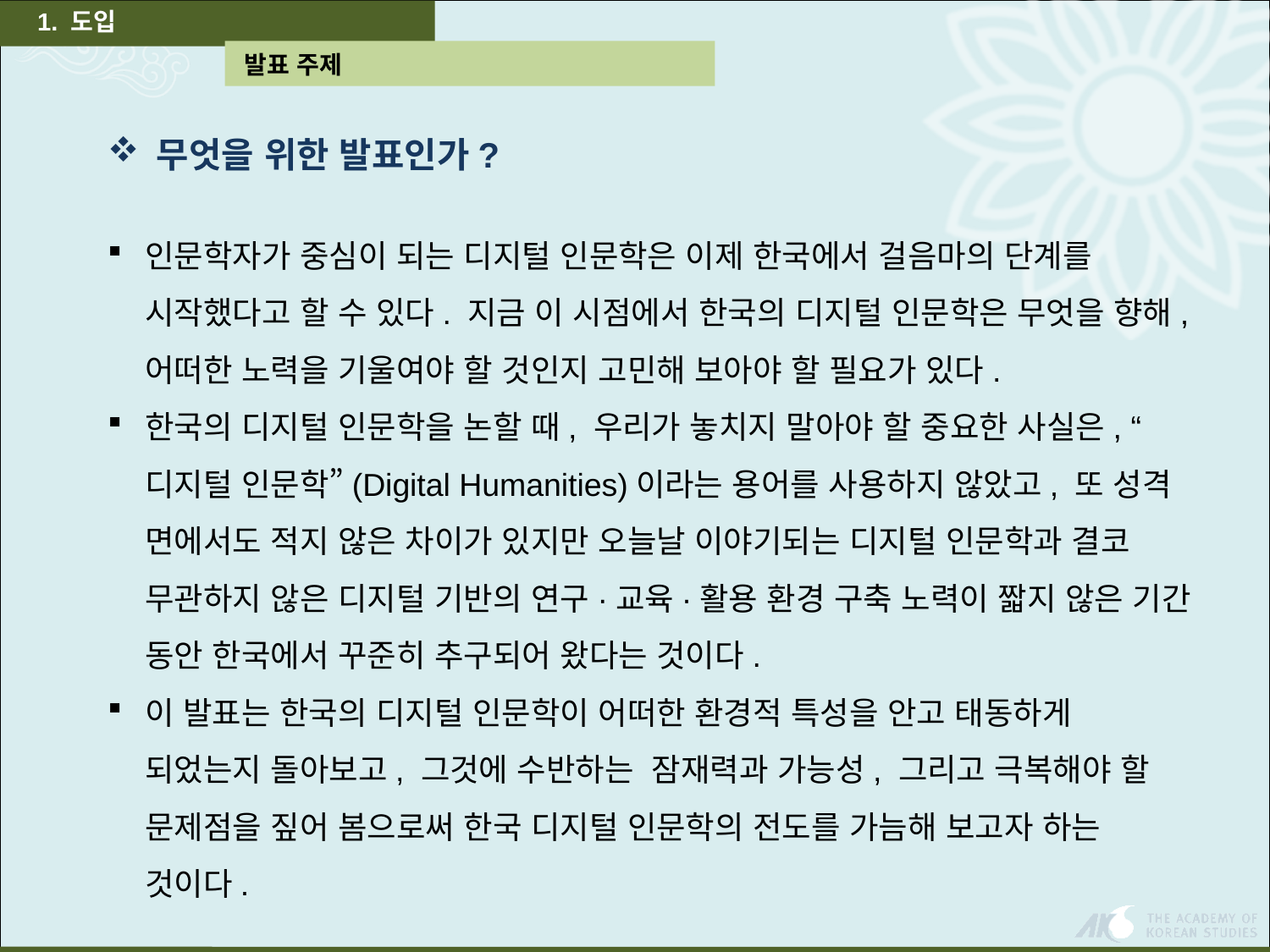

1. 도입

 발표 주제
 무엇을 위한 발표인가?

인문학자가 중심이 되는 디지털 인문학은 이제 한국에서 걸음마의 단계를 시작했다고 할 수 있다. 지금 이 시점에서 한국의 디지털 인문학은 무엇을 향해, 어떠한 노력을 기울여야 할 것인지 고민해 보아야 할 필요가 있다.
한국의 디지털 인문학을 논할 때, 우리가 놓치지 말아야 할 중요한 사실은, “디지털 인문학”(Digital Humanities)이라는 용어를 사용하지 않았고, 또 성격 면에서도 적지 않은 차이가 있지만 오늘날 이야기되는 디지털 인문학과 결코 무관하지 않은 디지털 기반의 연구·교육·활용 환경 구축 노력이 짧지 않은 기간 동안 한국에서 꾸준히 추구되어 왔다는 것이다.
이 발표는 한국의 디지털 인문학이 어떠한 환경적 특성을 안고 태동하게 되었는지 돌아보고, 그것에 수반하는  잠재력과 가능성, 그리고 극복해야 할 문제점을 짚어 봄으로써 한국 디지털 인문학의 전도를 가늠해 보고자 하는 것이다.